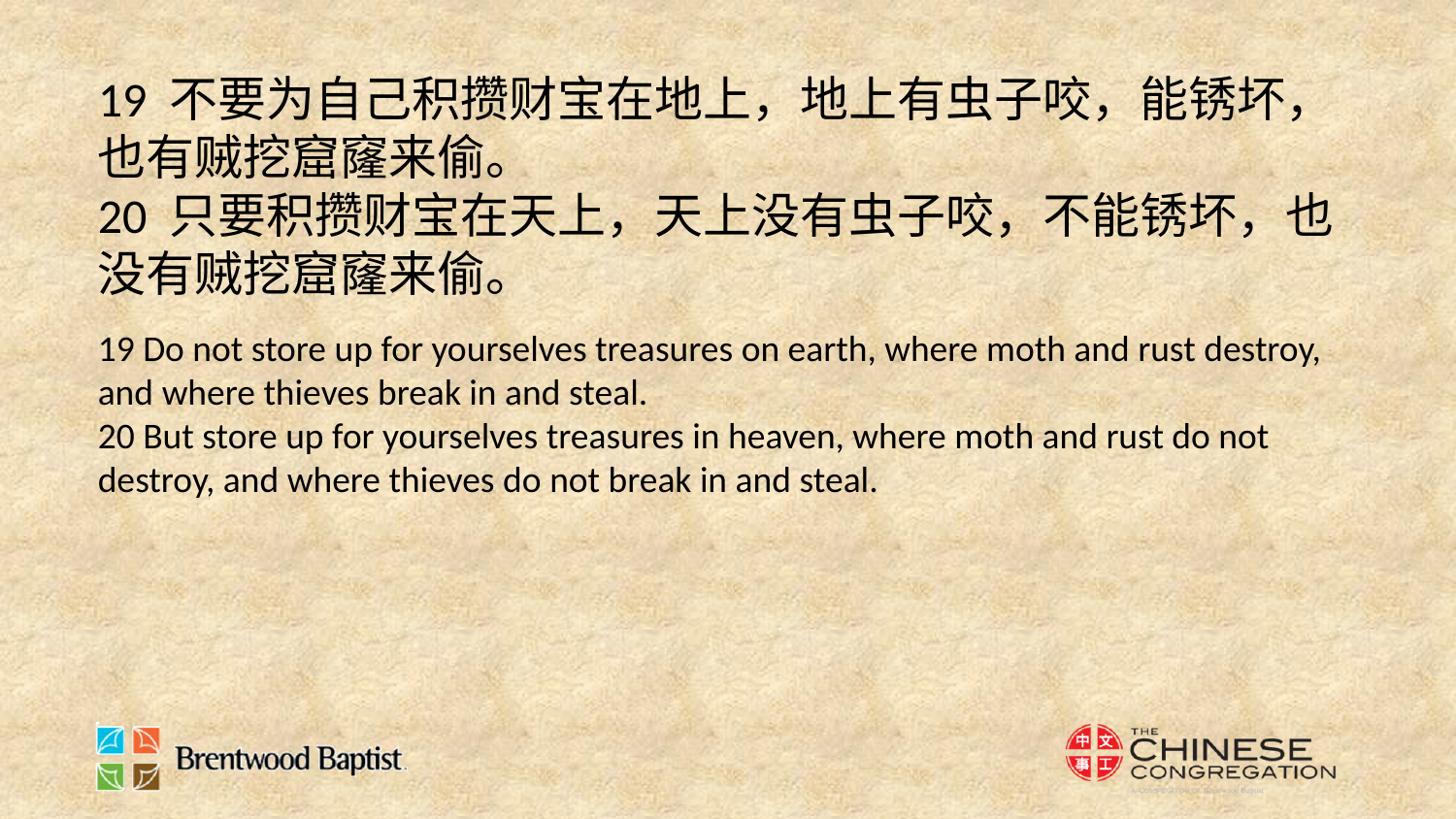

19 不要为自己积攒财宝在地上，地上有虫子咬，能锈坏，也有贼挖窟窿来偷。
20 只要积攒财宝在天上，天上没有虫子咬，不能锈坏，也没有贼挖窟窿来偷。

19 Do not store up for yourselves treasures on earth, where moth and rust destroy, and where thieves break in and steal.
20 But store up for yourselves treasures in heaven, where moth and rust do not destroy, and where thieves do not break in and steal.